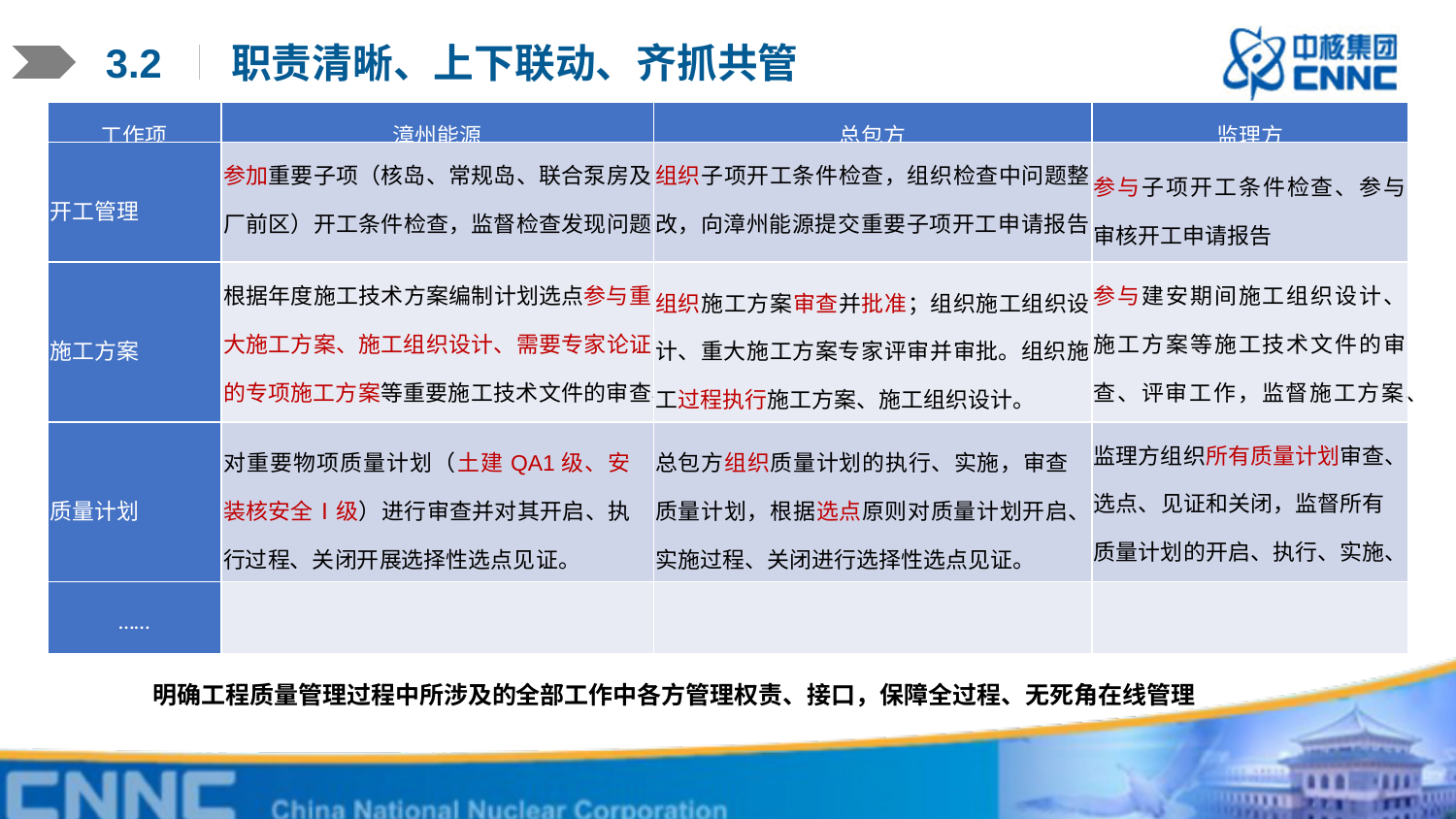

3.2
职责清晰、上下联动、齐抓共管

| 工作项 | 漳州能源 | 总包方 | 监理方 |
| --- | --- | --- | --- |
| 开工管理 | 参加重要子项（核岛、常规岛、联合泵房及厂前区）开工条件检查，监督检查发现问题整改；批准重要子项开工报告。 | 组织子项开工条件检查，组织检查中问题整改，向漳州能源提交重要子项开工申请报告，批准除重要子项外的开工报告 | 参与子项开工条件检查、参与审核开工申请报告 |
| 施工方案 | 根据年度施工技术方案编制计划选点参与重大施工方案、施工组织设计、需要专家论证的专项施工方案等重要施工技术文件的审查、评审。 | 组织施工方案审查并批准；组织施工组织设计、重大施工方案专家评审并审批。组织施工过程执行施工方案、施工组织设计。 | 参与建安期间施工组织设计、施工方案等施工技术文件的审查、评审工作，监督施工方案、施工组织设计执行 |
| 质量计划 | 对重要物项质量计划（土建QA1级、安装核安全Ⅰ级）进行审查并对其开启、执行过程、关闭开展选择性选点见证。 | 总包方组织质量计划的执行、实施，审查质量计划，根据选点原则对质量计划开启、实施过程、关闭进行选择性选点见证。 | 监理方组织所有质量计划审查、选点、见证和关闭，监督所有质量计划的开启、执行、实施、关闭。 |
| …… |  |  |  |
明确工程质量管理过程中所涉及的全部工作中各方管理权责、接口，保障全过程、无死角在线管理